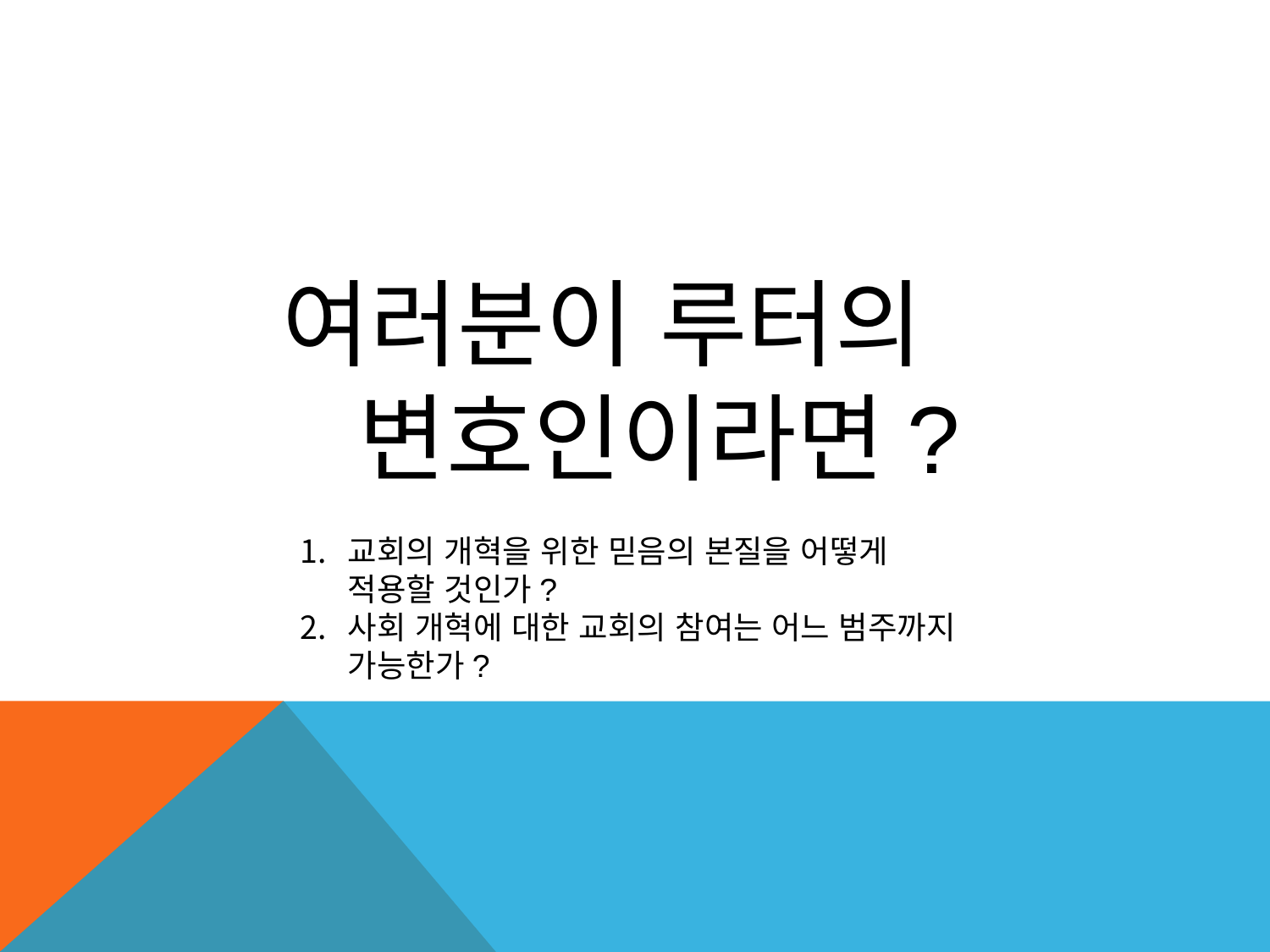

여러분이 루터의
  변호인이라면?
교회의 개혁을 위한 믿음의 본질을 어떻게 적용할 것인가?
사회 개혁에 대한 교회의 참여는 어느 범주까지 가능한가?